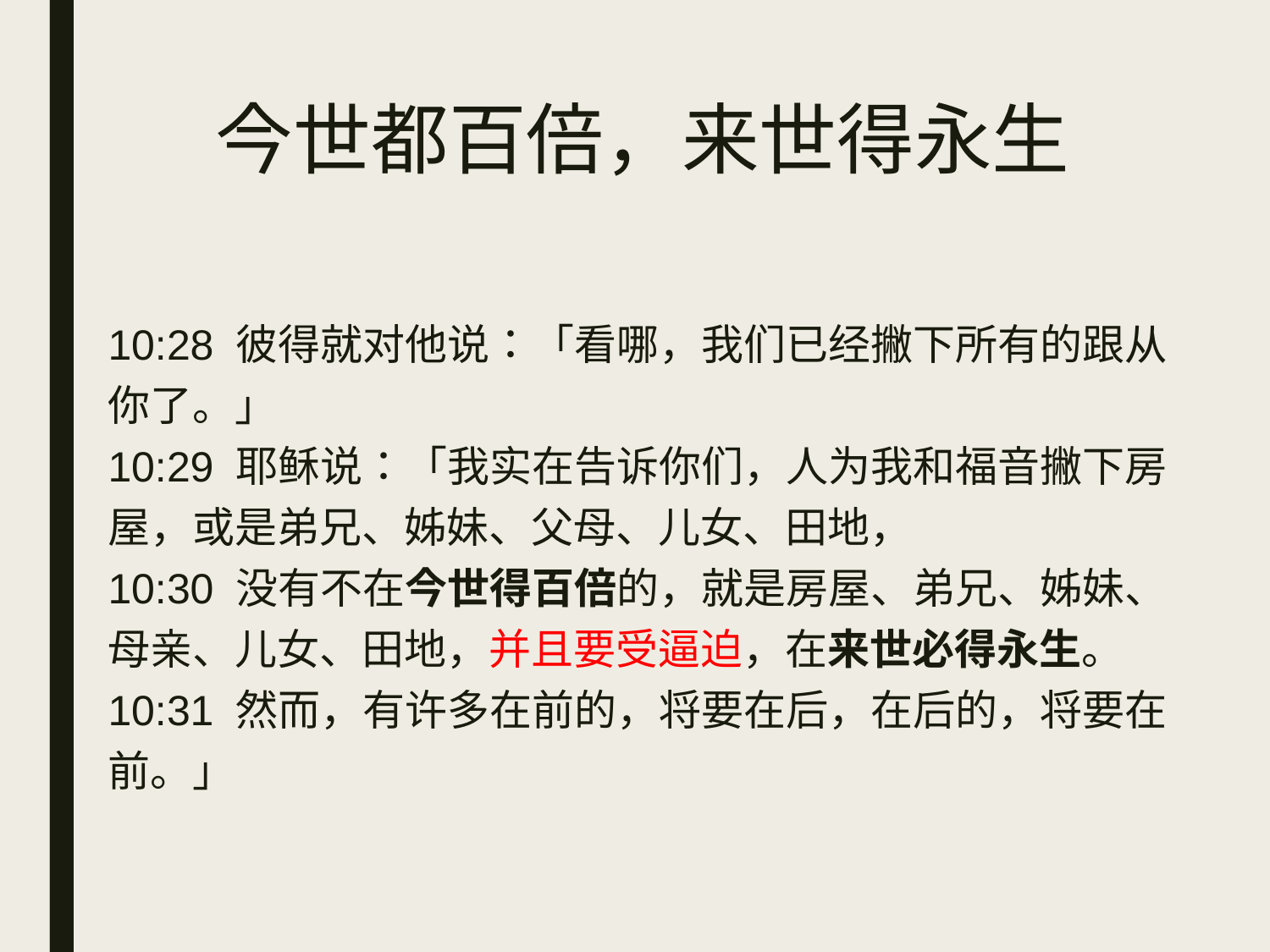

# 今世都百倍，来世得永生
10:28 彼得就对他说：「看哪，我们已经撇下所有的跟从你了。」
10:29 耶稣说：「我实在告诉你们，人为我和福音撇下房屋，或是弟兄、姊妹、父母、儿女、田地，
10:30 没有不在今世得百倍的，就是房屋、弟兄、姊妹、母亲、儿女、田地，并且要受逼迫，在来世必得永生。
10:31 然而，有许多在前的，将要在后，在后的，将要在前。」